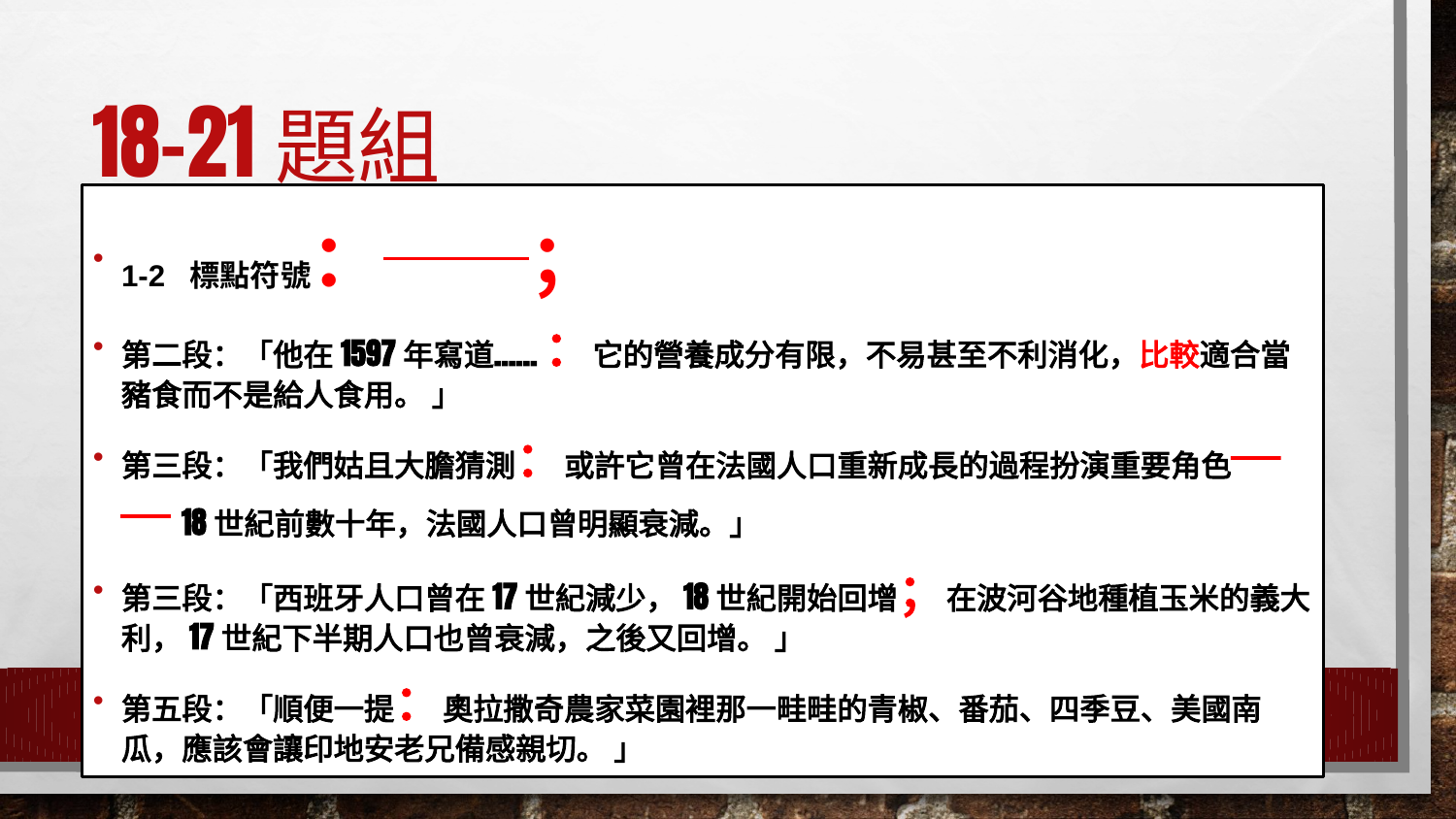

# 18-21題組
1-2  標點符號：──；
第二段：「他在1597年寫道…… ：它的營養成分有限，不易甚至不利消化，比較適合當豬食而不是給人食用。 」
第三段：「我們姑且大膽猜測：或許它曾在法國人口重新成長的過程扮演重要角色──18世紀前數十年，法國人口曾明顯衰減。」
第三段：「西班牙人口曾在17世紀減少，18世紀開始回增；在波河谷地種植玉米的義大利，17世紀下半期人口也曾衰減，之後又回增。 」
第五段：「順便一提：奧拉撒奇農家菜園裡那一畦畦的青椒、番茄、四季豆、美國南瓜，應該會讓印地安老兄備感親切。 」